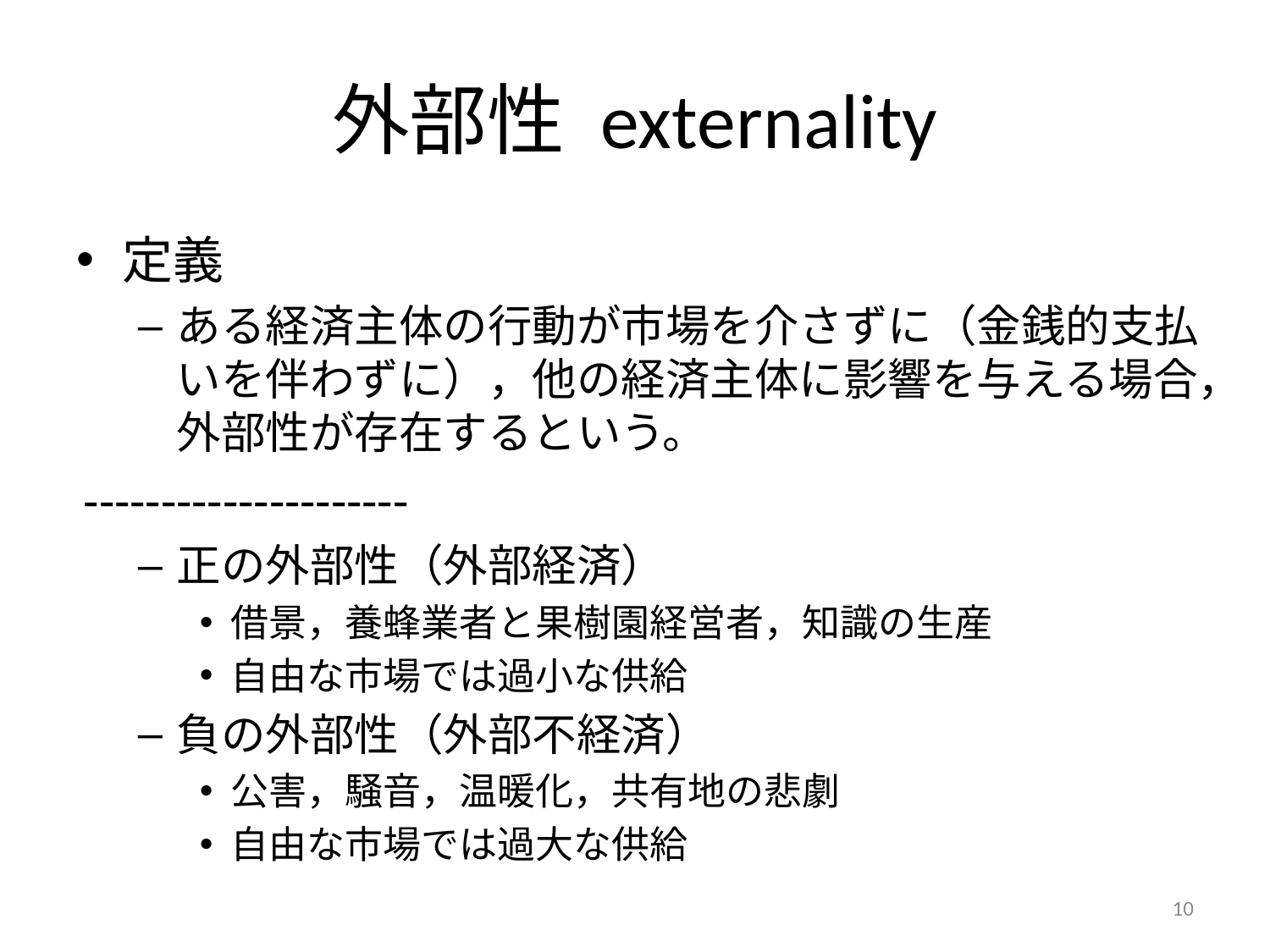

# 外部性 externality
定義
ある経済主体の行動が市場を介さずに（金銭的支払いを伴わずに），他の経済主体に影響を与える場合，外部性が存在するという。
---------------------
正の外部性（外部経済）
借景，養蜂業者と果樹園経営者，知識の生産
自由な市場では過小な供給
負の外部性（外部不経済）
公害，騒音，温暖化，共有地の悲劇
自由な市場では過大な供給
10